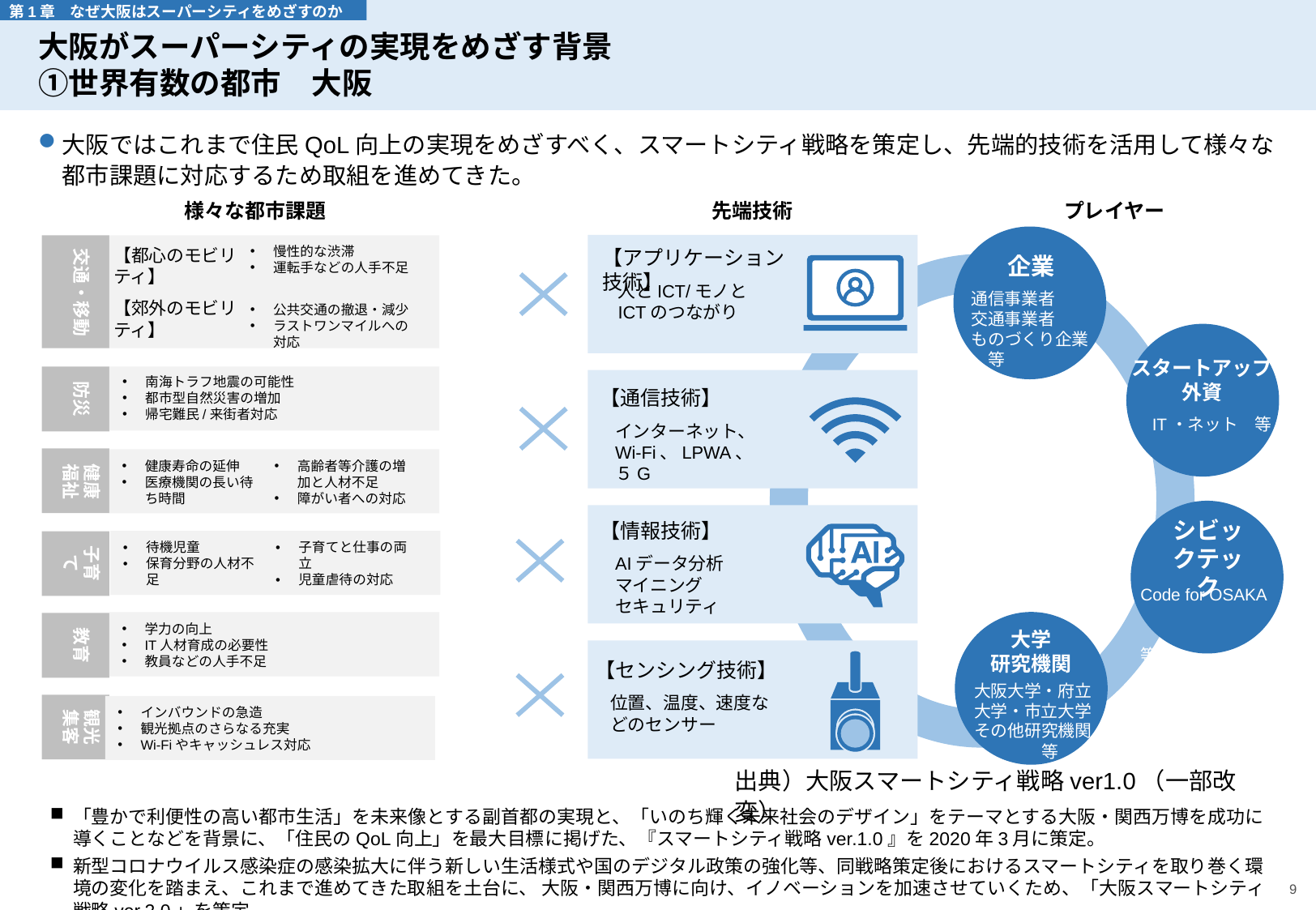

# 大阪がスーパーシティの実現をめざす背景 ①世界有数の都市　大阪
 第1章　なぜ大阪はスーパーシティをめざすのか
大阪ではこれまで住民QoL向上の実現をめざすべく、スマートシティ戦略を策定し、先端的技術を活用して様々な都市課題に対応するため取組を進めてきた。

様々な都市課題
先端技術
プレイヤー

企業
通信事業者
交通事業者
ものづくり企業　等

交通・移動

慢性的な渋滞
運転手などの人手不足
【都心のモビリティ】
【郊外のモビリティ】
公共交通の撤退・減少
ラストワンマイルへの対応
防災

南海トラフ地震の可能性
都市型自然災害の増加
帰宅難民/来街者対応

健康福祉

健康寿命の延伸
医療機関の長い待ち時間
高齢者等介護の増加と人材不足
障がい者への対応

子育て
待機児童
保育分野の人材不足
子育てと仕事の両立
児童虐待の対応

教育
学力の向上
IT人材育成の必要性
教員などの人手不足

観光集客

インバウンドの急造
観光拠点のさらなる充実
Wi-Fiやキャッシュレス対応
【アプリケーション技術】

人とICT/モノとICTのつながり

スタートアップ
外資
IT・ネット　等

【通信技術】

インターネット、Wi-Fi、LPWA、５G

シビックテック
Code for OSAKA
　　　　　　　　等

【情報技術】

AIデータ分析
マイニング
セキュリティ

大学
研究機関
大阪大学・府立大学・市立大学
その他研究機関
　　　　等

【センシング技術】

位置、温度、速度などのセンサー
出典）大阪スマートシティ戦略ver1.0（一部改変）
「豊かで利便性の高い都市生活」を未来像とする副首都の実現と、「いのち輝く未来社会のデザイン」をテーマとする大阪・関西万博を成功に導くことなどを背景に、「住民のQoL向上」を最大目標に掲げた、『スマートシティ戦略ver.1.0』を2020年3月に策定。
新型コロナウイルス感染症の感染拡大に伴う新しい生活様式や国のデジタル政策の強化等、同戦略策定後におけるスマートシティを取り巻く環境の変化を踏まえ、これまで進めてきた取組を土台に、 大阪・関西万博に向け、イノベーションを加速させていくため、「大阪スマートシティ戦略ver.2.0」を策定。
9